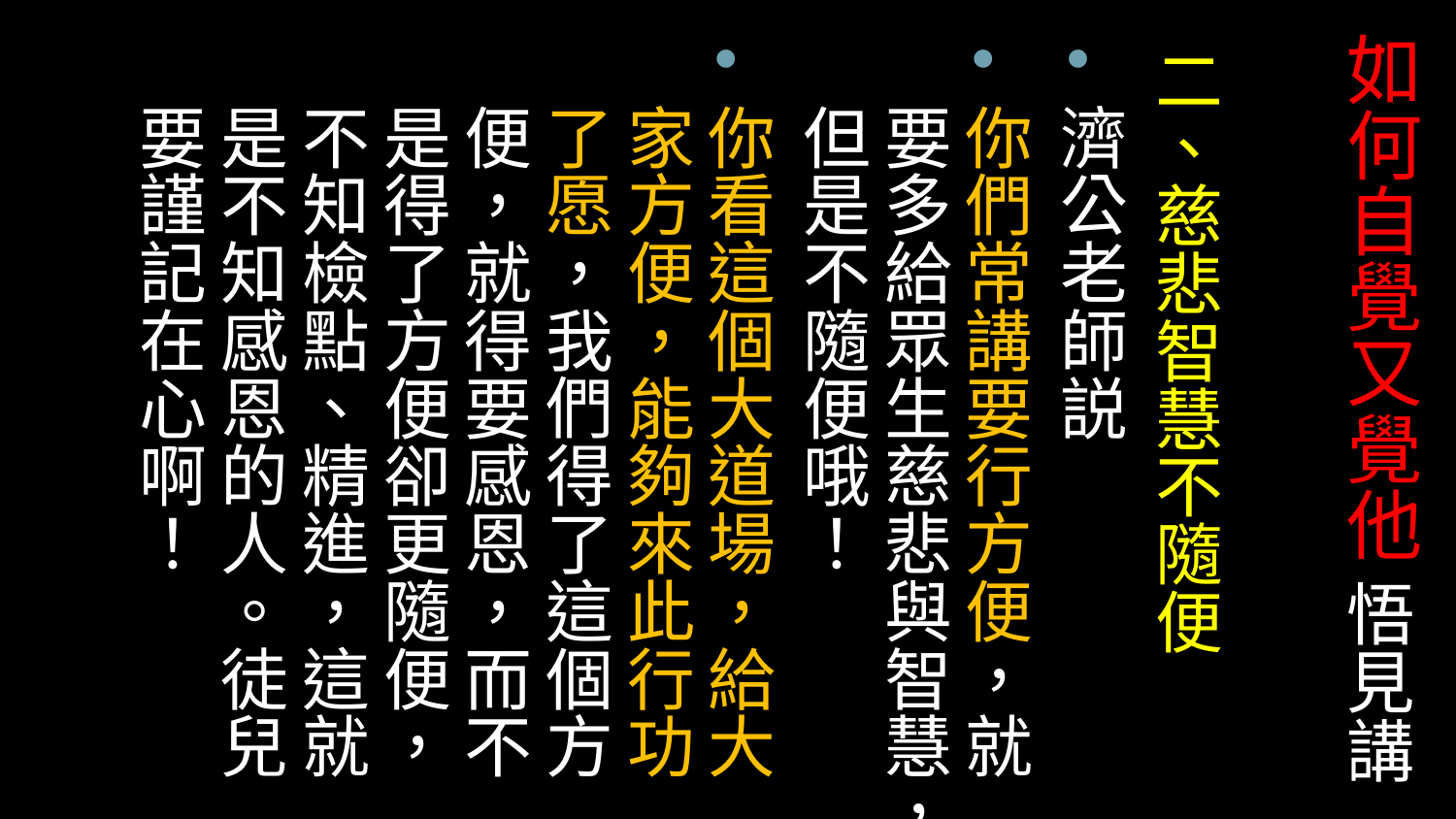

# 如何自覺又覺他 悟見講
二、慈悲智慧不隨便
濟公老師説
你們常講要行方便，就要多給眾生慈悲與智慧，但是不隨便哦！
你看這個大道場，給大家方便，能夠來此行功了愿，我們得了這個方便，就得要感恩，而不是得了方便卻更隨便，不知檢點、精進，這就是不知感恩的人。徒兒要謹記在心啊！